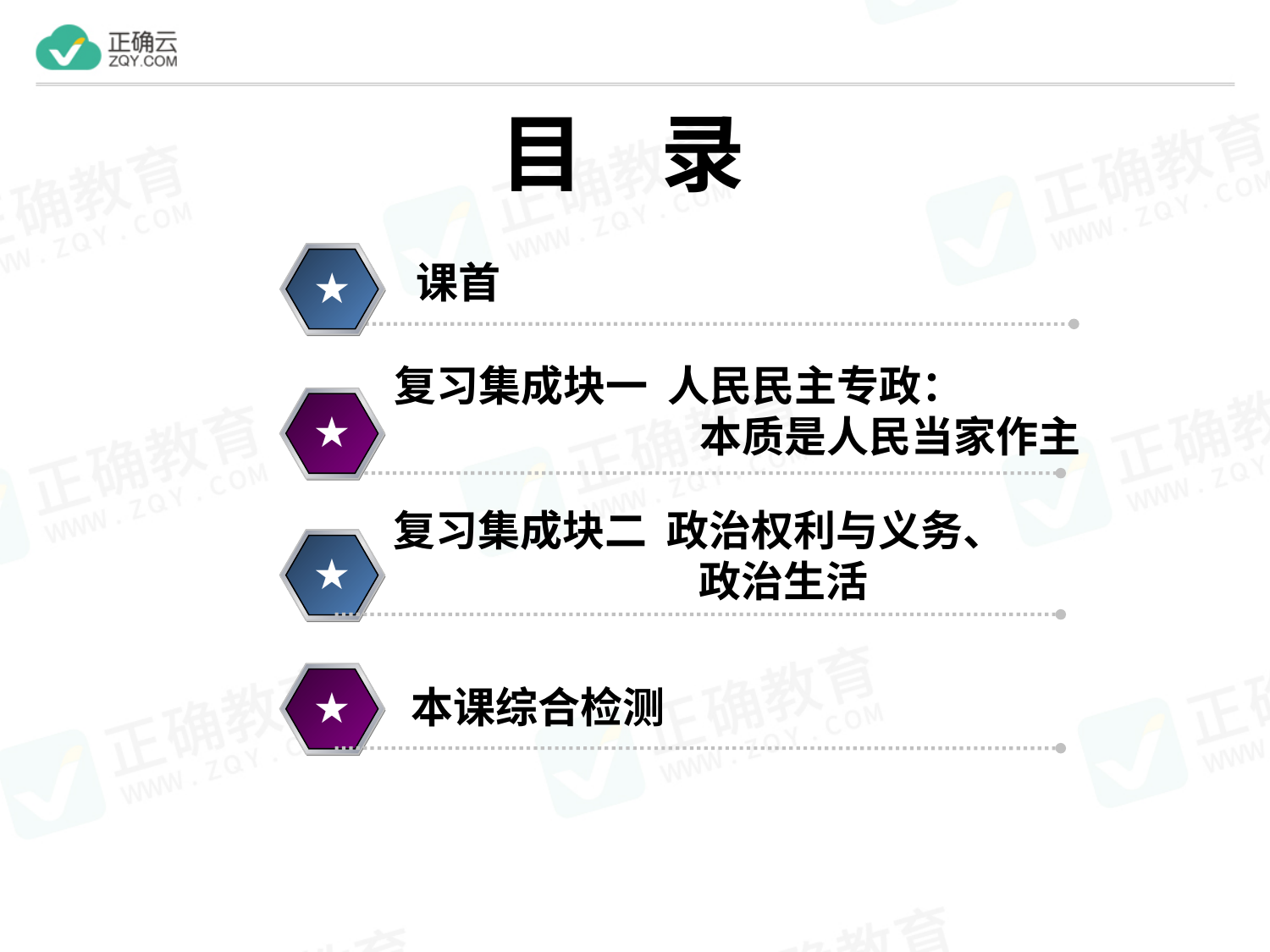

目    录

课首
★

复习集成块一  人民民主专政：
                               本质是人民当家作主

★

复习集成块二  政治权利与义务、
                               政治生活

★

本课综合检测
★